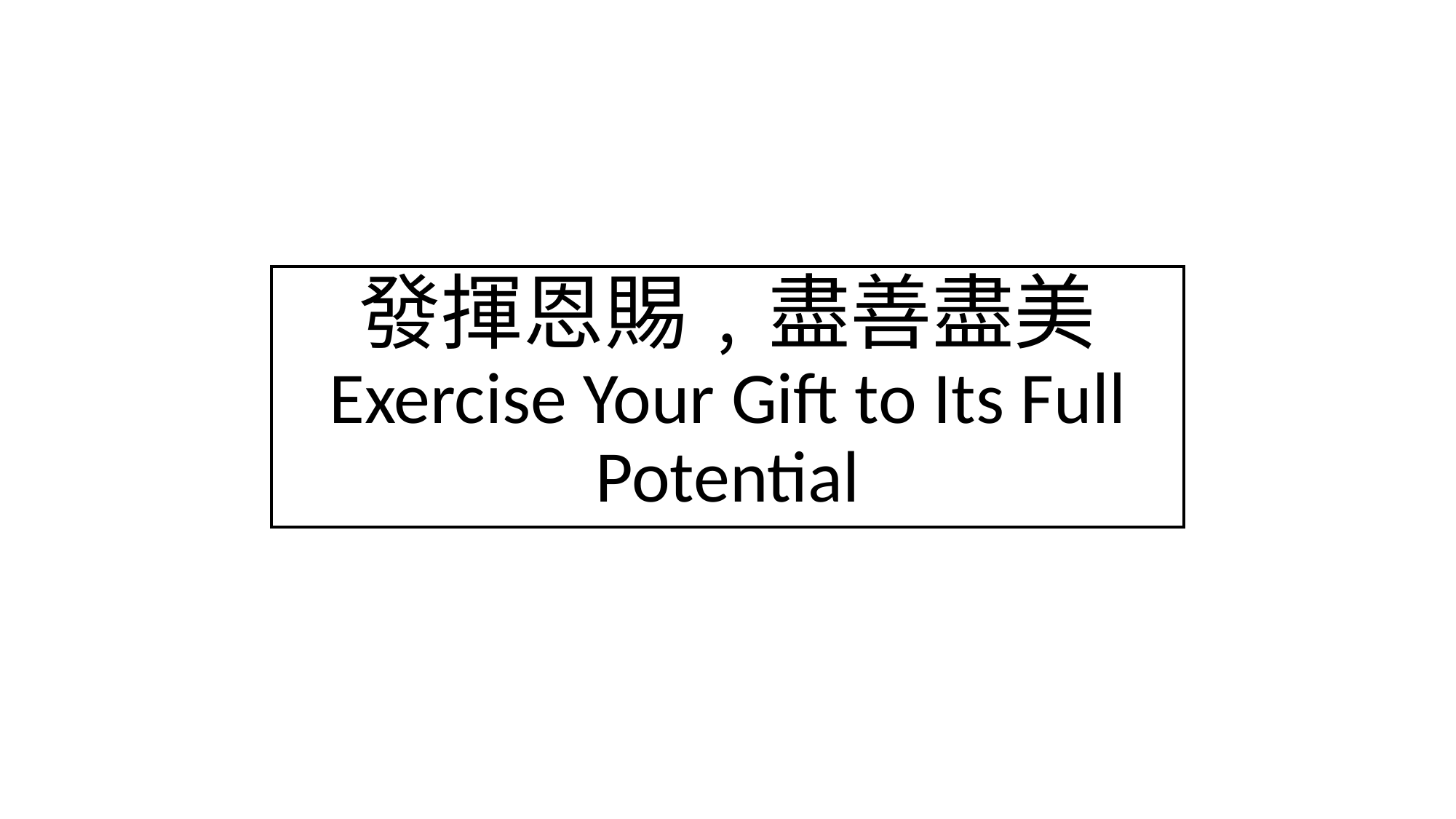

發揮恩賜﹐盡善盡美
Exercise Your Gift to Its Full Potential